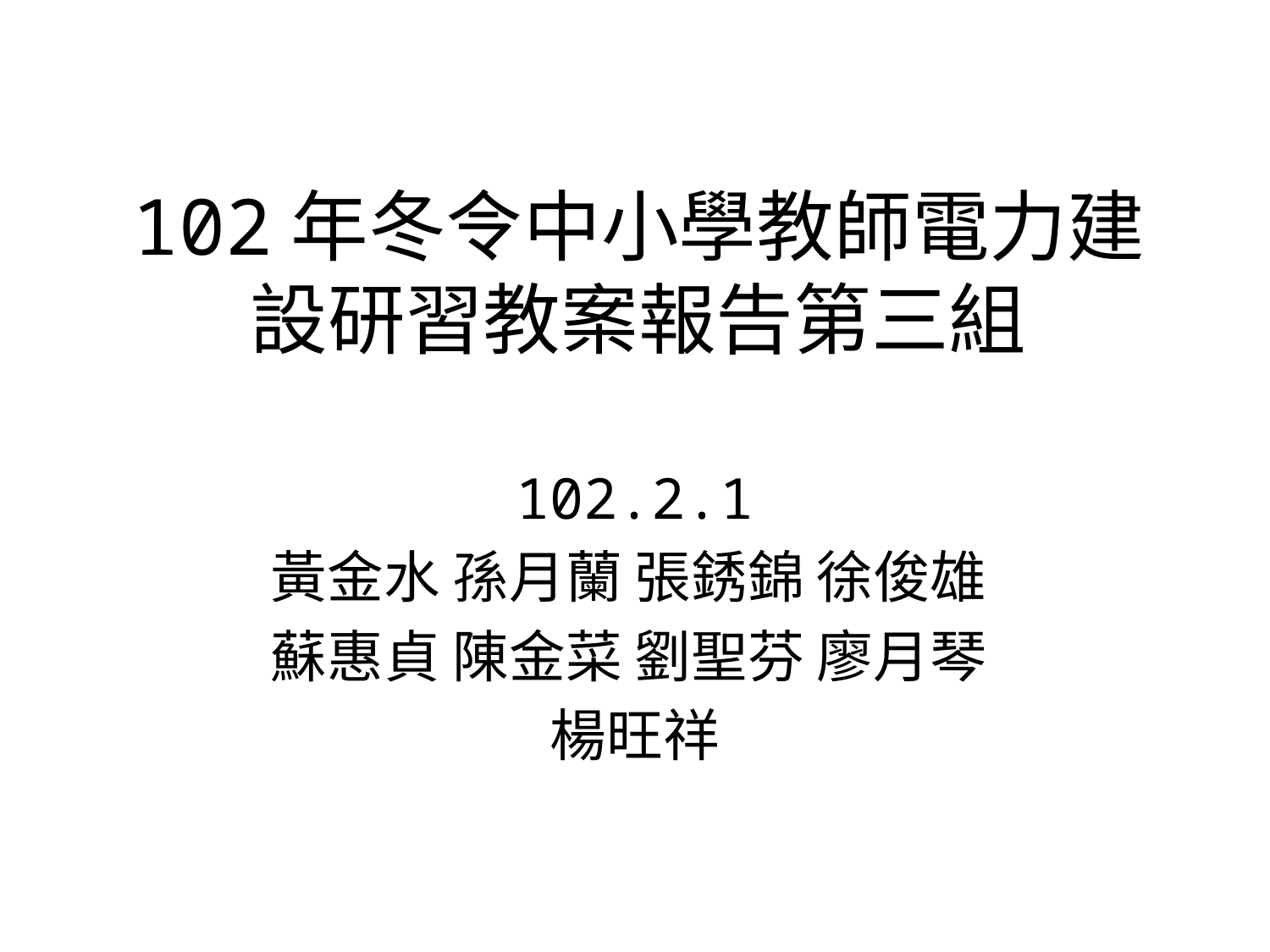

# 102年冬令中小學教師電力建設研習教案報告第三組
102.2.1
黃金水 孫月蘭 張銹錦 徐俊雄
蘇惠貞 陳金菜 劉聖芬 廖月琴
楊旺祥